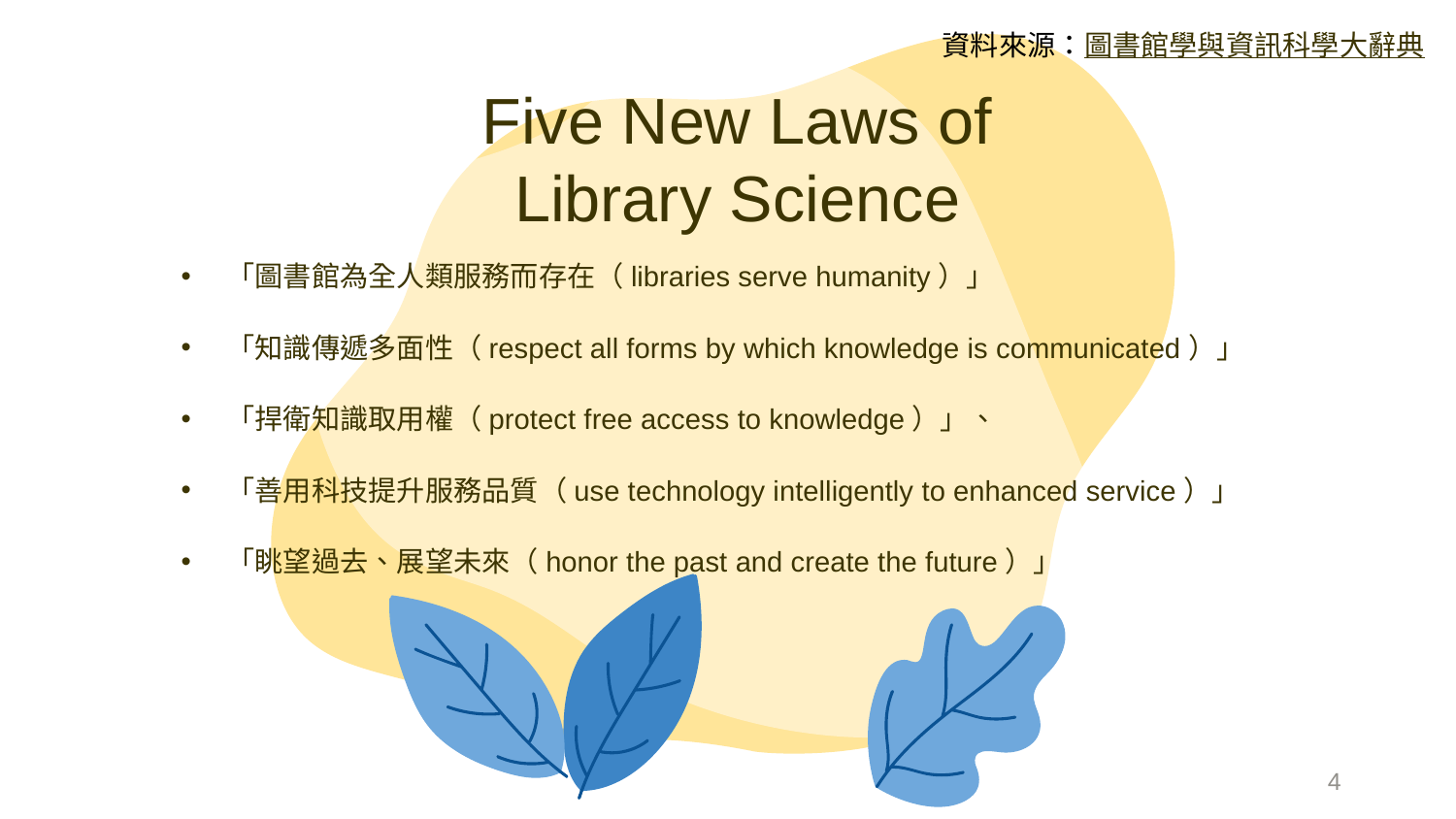

資料來源：圖書館學與資訊科學大辭典
# Five New Laws of Library Science
「圖書館為全人類服務而存在（libraries serve humanity）」
「知識傳遞多面性（respect all forms by which knowledge is communicated）」
「捍衛知識取用權（protect free access to knowledge）」、
「善用科技提升服務品質（use technology intelligently to enhanced service）」
「眺望過去、展望未來（honor the past and create the future）」
4